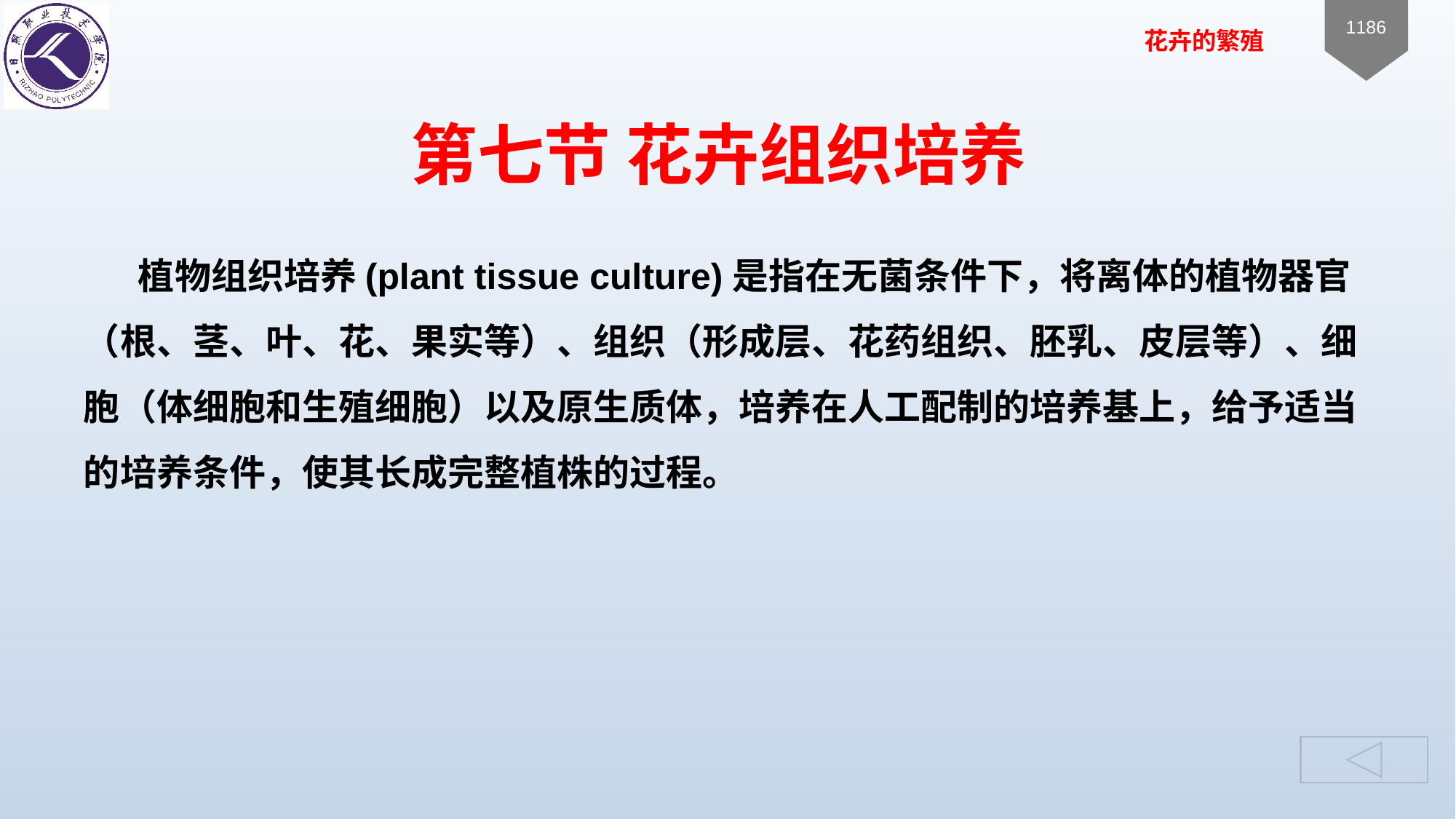

# 第七节 花卉组织培养
植物组织培养(plant tissue culture)是指在无菌条件下，将离体的植物器官（根、茎、叶、花、果实等）、组织（形成层、花药组织、胚乳、皮层等）、细胞（体细胞和生殖细胞）以及原生质体，培养在人工配制的培养基上，给予适当的培养条件，使其长成完整植株的过程。